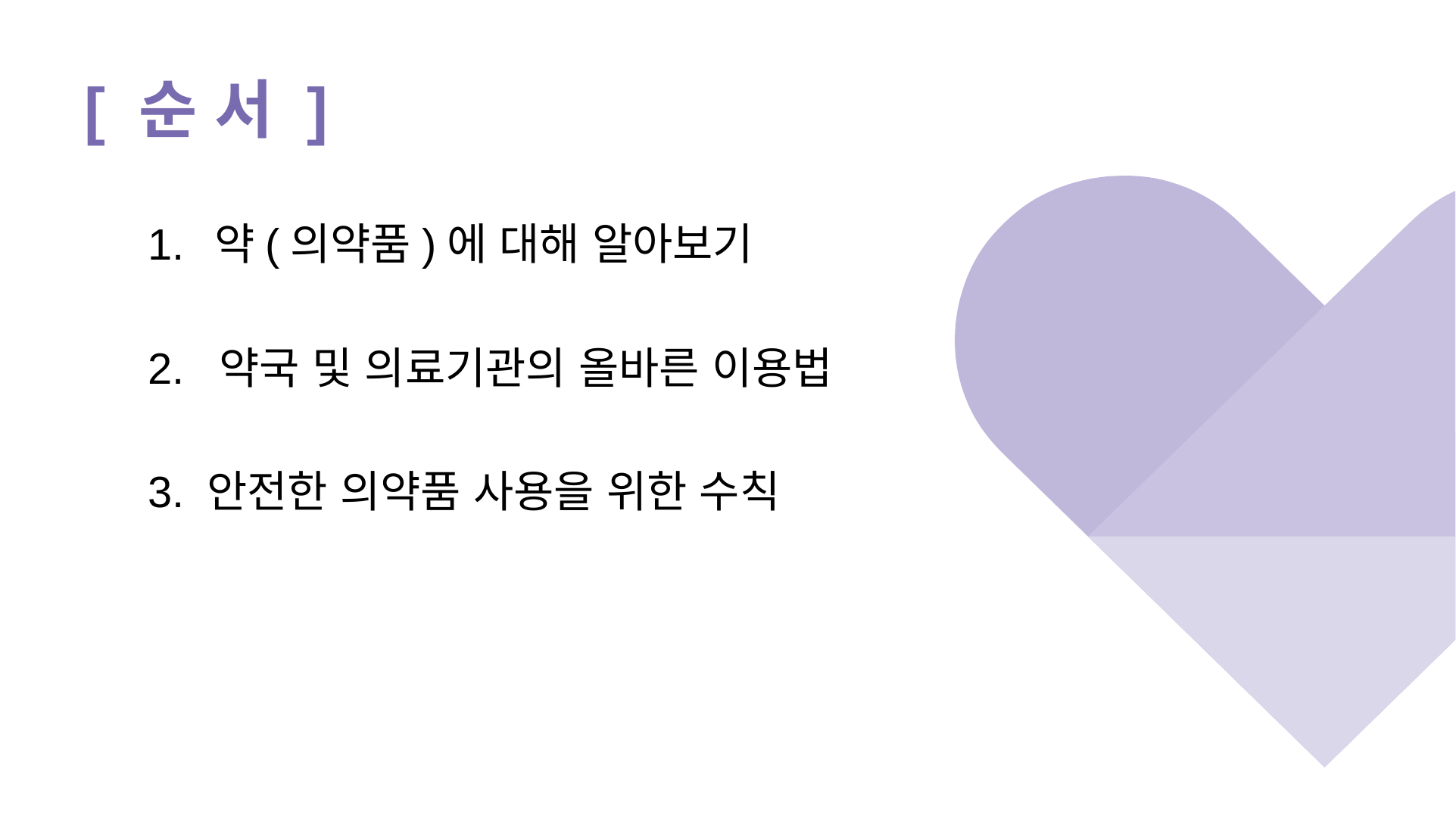

# [ 순 서 ]

  약(의약품)에 대해 알아보기

  약국 및 의료기관의 올바른 이용법

 안전한 의약품 사용을 위한 수칙